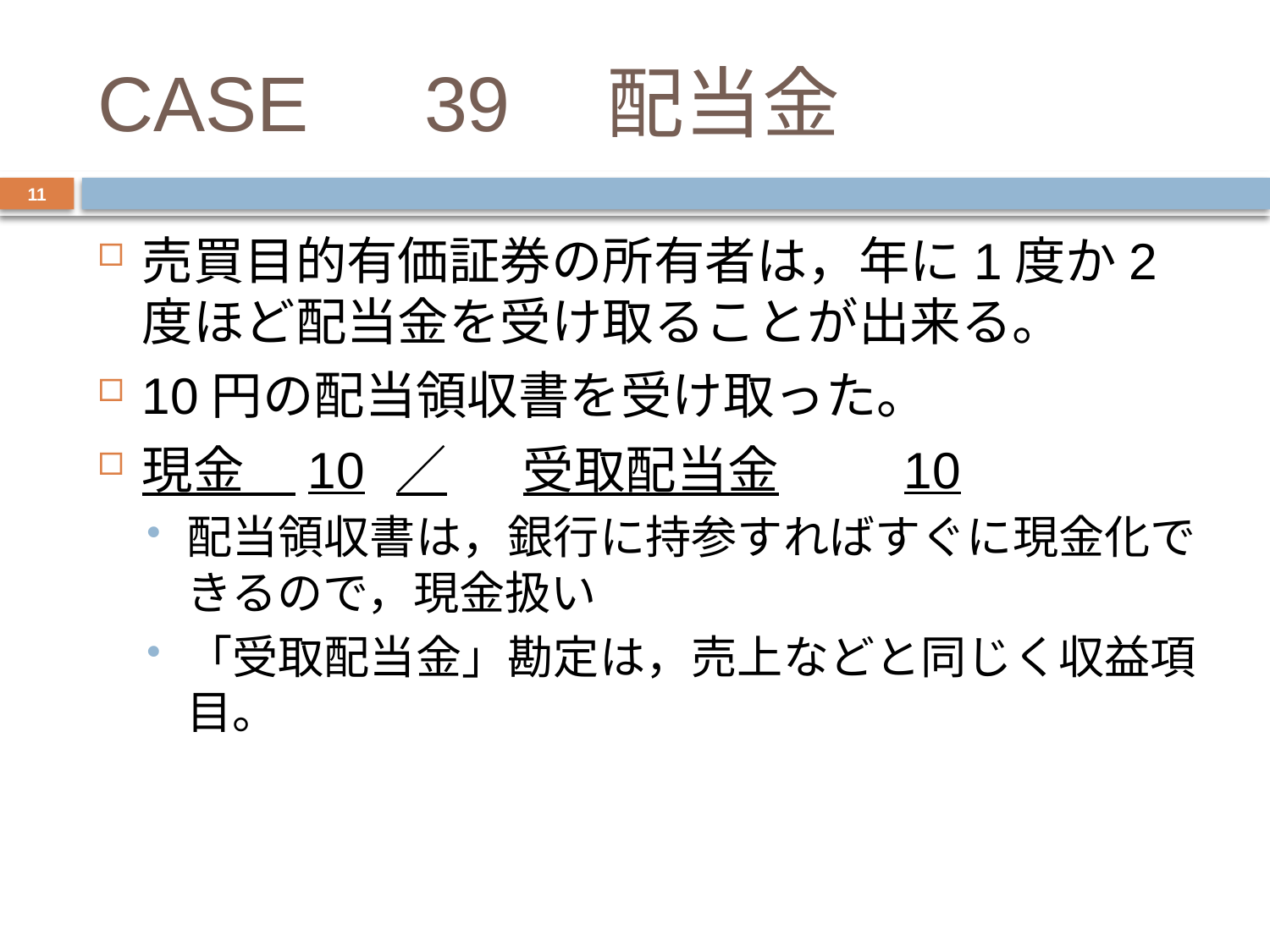

# CASE　39　配当金
11
売買目的有価証券の所有者は，年に1度か2度ほど配当金を受け取ることが出来る。
10円の配当領収書を受け取った。
現金　10	／	受取配当金	10
配当領収書は，銀行に持参すればすぐに現金化できるので，現金扱い
「受取配当金」勘定は，売上などと同じく収益項目。